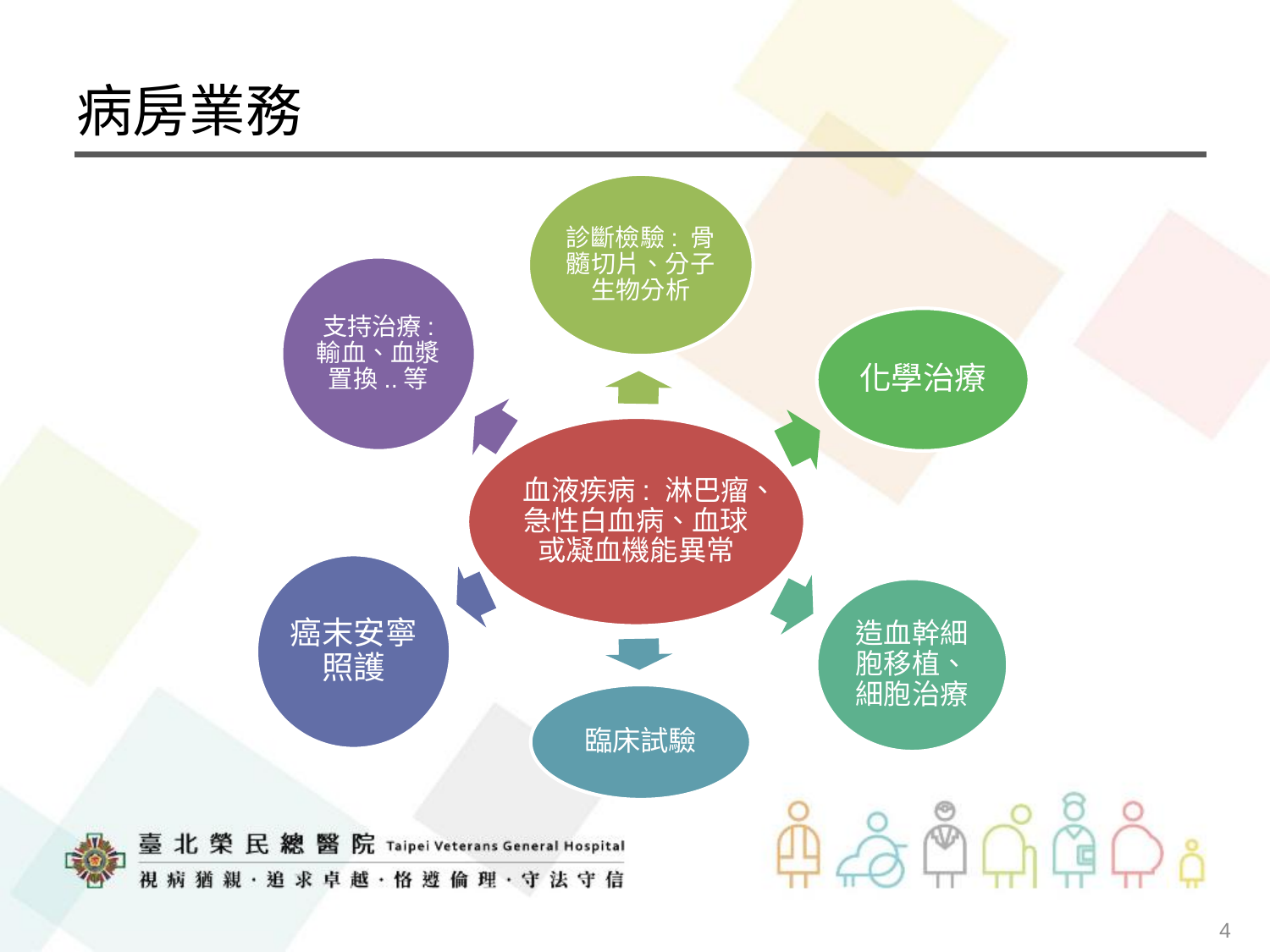

# 病房業務
血液疾病: 淋巴瘤、急性白血病、血球或凝血機能異常

診斷檢驗: 骨髓切片、分子生物分析

化學治療

造血幹細胞移植、細胞治療

臨床試驗

癌末安寧照護

支持治療: 輸血、血漿置換..等

4